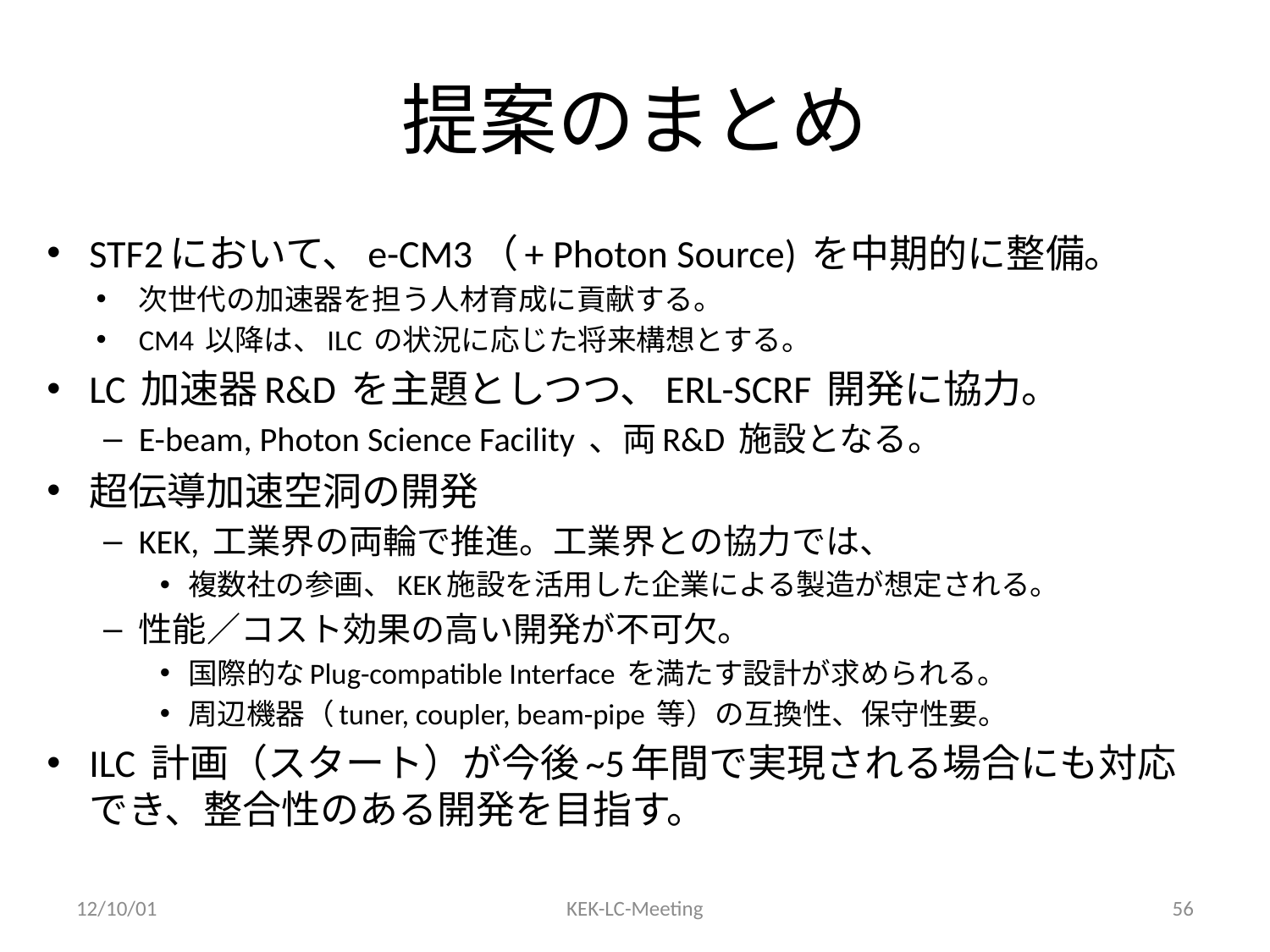

# 提案のまとめ
STF2において、e-CM3（+ Photon Source) を中期的に整備。
次世代の加速器を担う人材育成に貢献する。
CM4 以降は、ILC の状況に応じた将来構想とする。
LC 加速器R&D を主題としつつ、ERL-SCRF 開発に協力。
E-beam, Photon Science Facility 、両R&D 施設となる。
超伝導加速空洞の開発
KEK, 工業界の両輪で推進。工業界との協力では、
複数社の参画、KEK施設を活用した企業による製造が想定される。
性能／コスト効果の高い開発が不可欠。
国際的なPlug-compatible Interface を満たす設計が求められる。
周辺機器（tuner, coupler, beam-pipe 等）の互換性、保守性要。
ILC 計画（スタート）が今後~5年間で実現される場合にも対応でき、整合性のある開発を目指す。
12/10/01
KEK-LC-Meeting
56